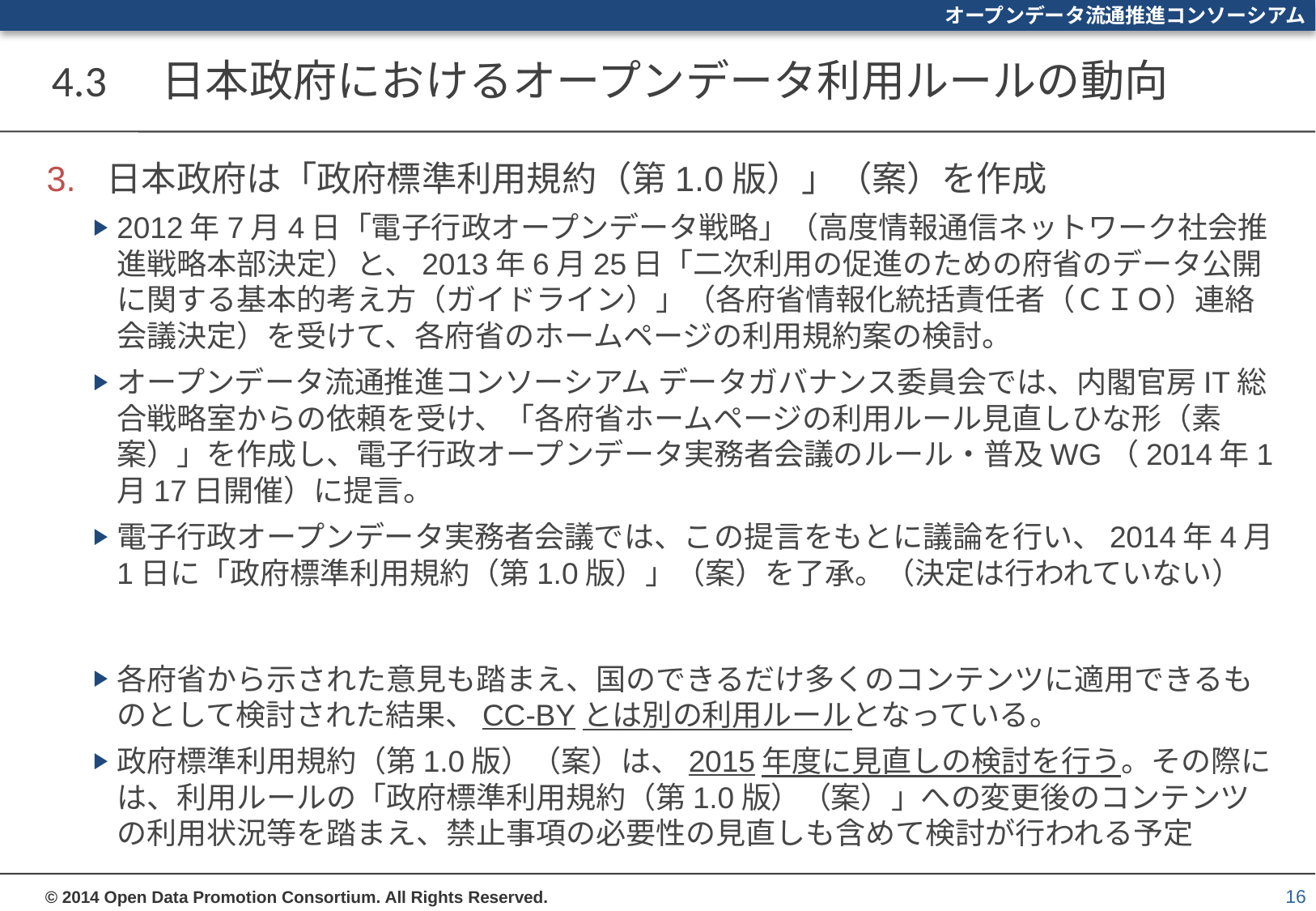

# 4.3　日本政府におけるオープンデータ利用ルールの動向
日本政府は「政府標準利用規約（第1.0版）」（案）を作成
2012年7月4日「電子行政オープンデータ戦略」（高度情報通信ネットワーク社会推進戦略本部決定）と、2013年6月25日「二次利用の促進のための府省のデータ公開に関する基本的考え方（ガイドライン）」（各府省情報化統括責任者（ＣＩＯ）連絡会議決定）を受けて、各府省のホームページの利用規約案の検討。
オープンデータ流通推進コンソーシアム データガバナンス委員会では、内閣官房IT総合戦略室からの依頼を受け、「各府省ホームページの利用ルール見直しひな形（素案）」を作成し、電子行政オープンデータ実務者会議のルール・普及WG（2014年1月17日開催）に提言。
電子行政オープンデータ実務者会議では、この提言をもとに議論を行い、2014年4月1日に「政府標準利用規約（第1.0版）」（案）を了承。（決定は行われていない）

各府省から示された意見も踏まえ、国のできるだけ多くのコンテンツに適用できるものとして検討された結果、CC-BYとは別の利用ルールとなっている。
政府標準利用規約（第1.0版）（案）は、2015年度に見直しの検討を行う。その際には、利用ルールの「政府標準利用規約（第1.0版）（案）」への変更後のコンテンツの利用状況等を踏まえ、禁止事項の必要性の見直しも含めて検討が行われる予定
16